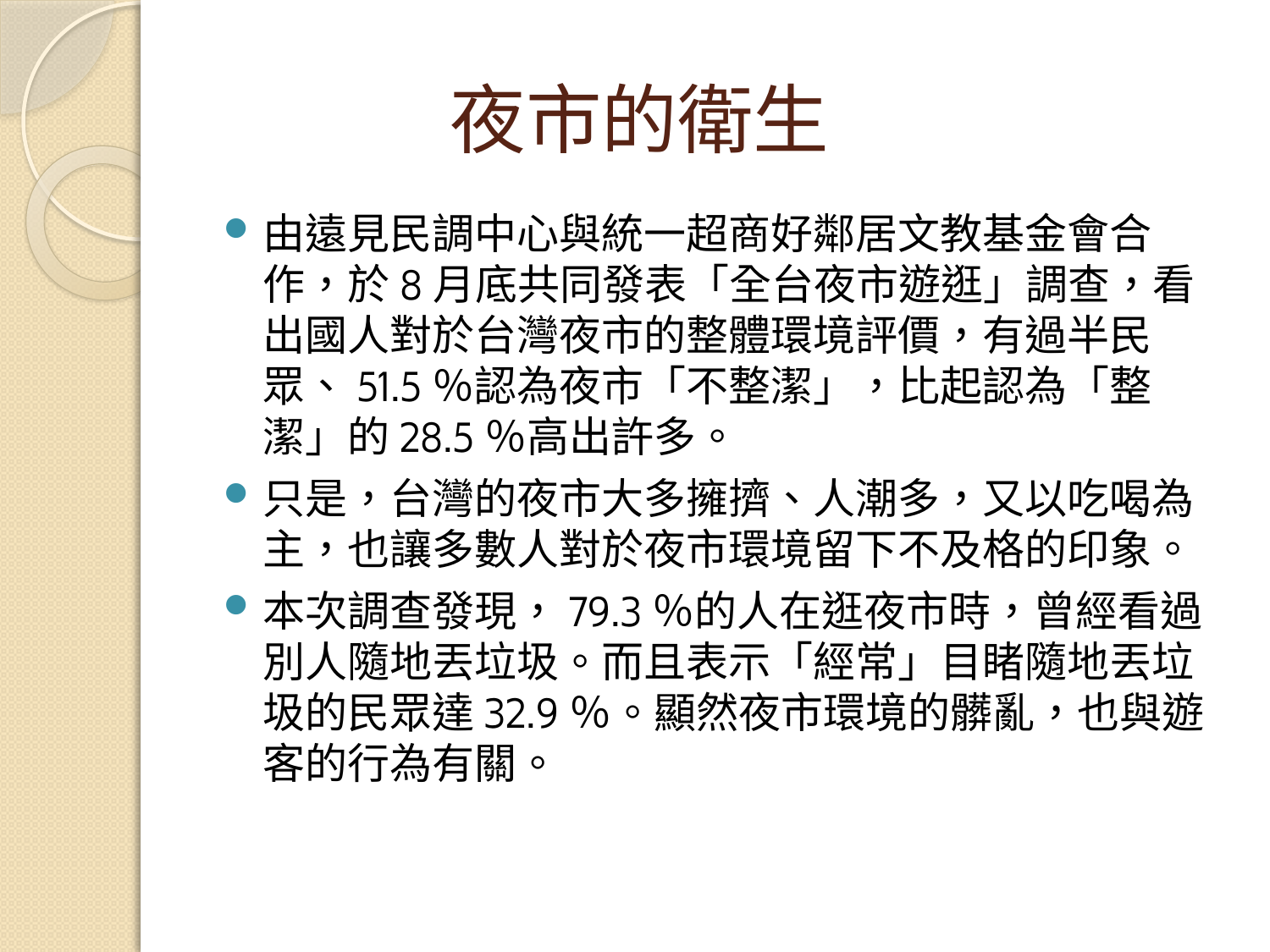

# 夜市的衛生
由遠見民調中心與統一超商好鄰居文教基金會合作，於8月底共同發表「全台夜市遊逛」調查，看出國人對於台灣夜市的整體環境評價，有過半民眾、51.5％認為夜市「不整潔」，比起認為「整潔」的28.5％高出許多。
只是，台灣的夜市大多擁擠、人潮多，又以吃喝為主，也讓多數人對於夜市環境留下不及格的印象。
本次調查發現，79.3％的人在逛夜市時，曾經看過別人隨地丟垃圾。而且表示「經常」目睹隨地丟垃圾的民眾達32.9％。顯然夜市環境的髒亂，也與遊客的行為有關。